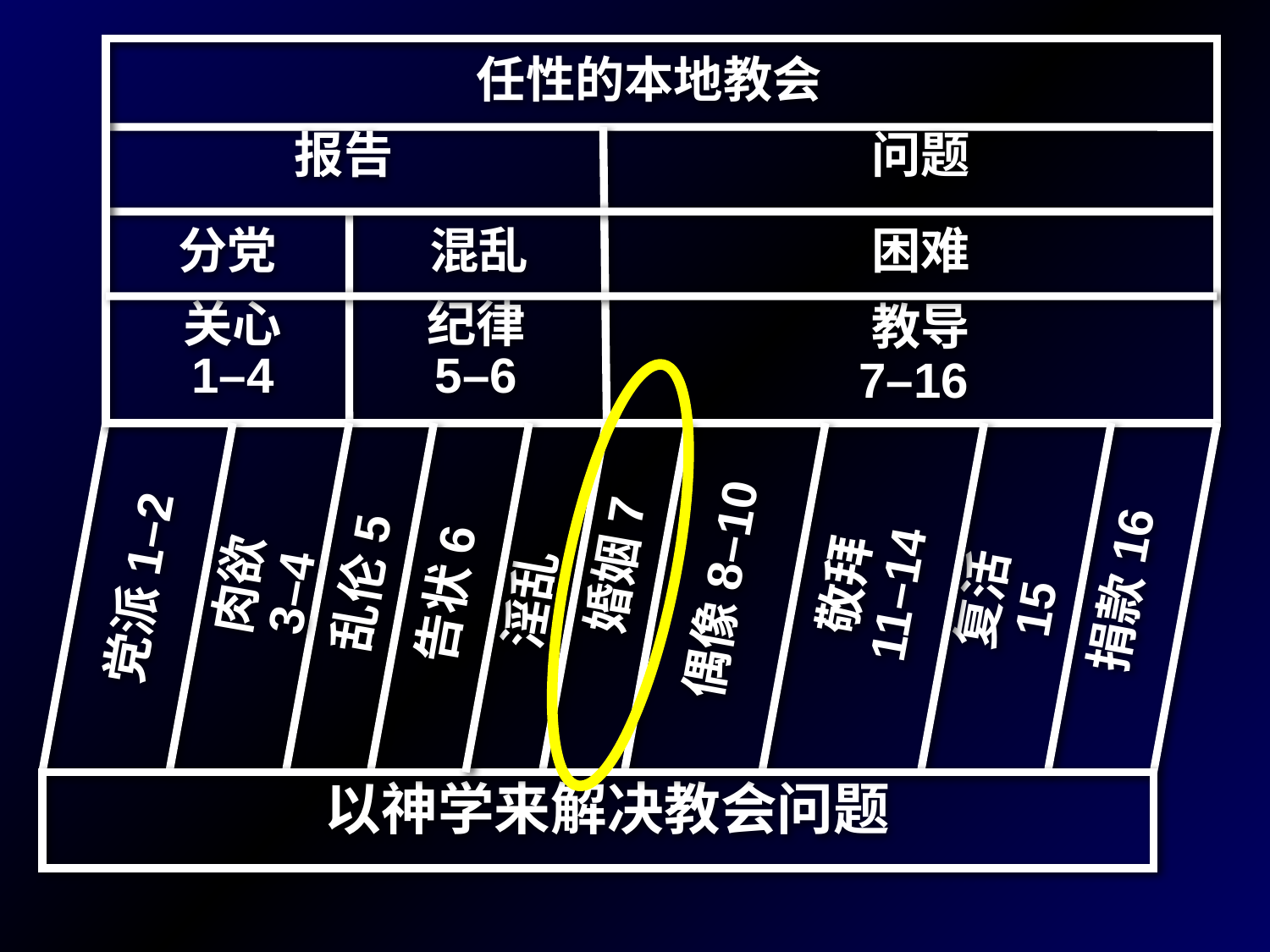

The Wayward Local Church

任性的本地教会

报告
问题

分党
混乱
困难

教导
7–16
关心
1–4
纪律
5–6

肉欲
3–4
敬拜
11–14
婚姻7
复活
15
乱伦5
党派1–2
偶像8–10
捐款16
淫乱
告状6

以神学来解决教会问题